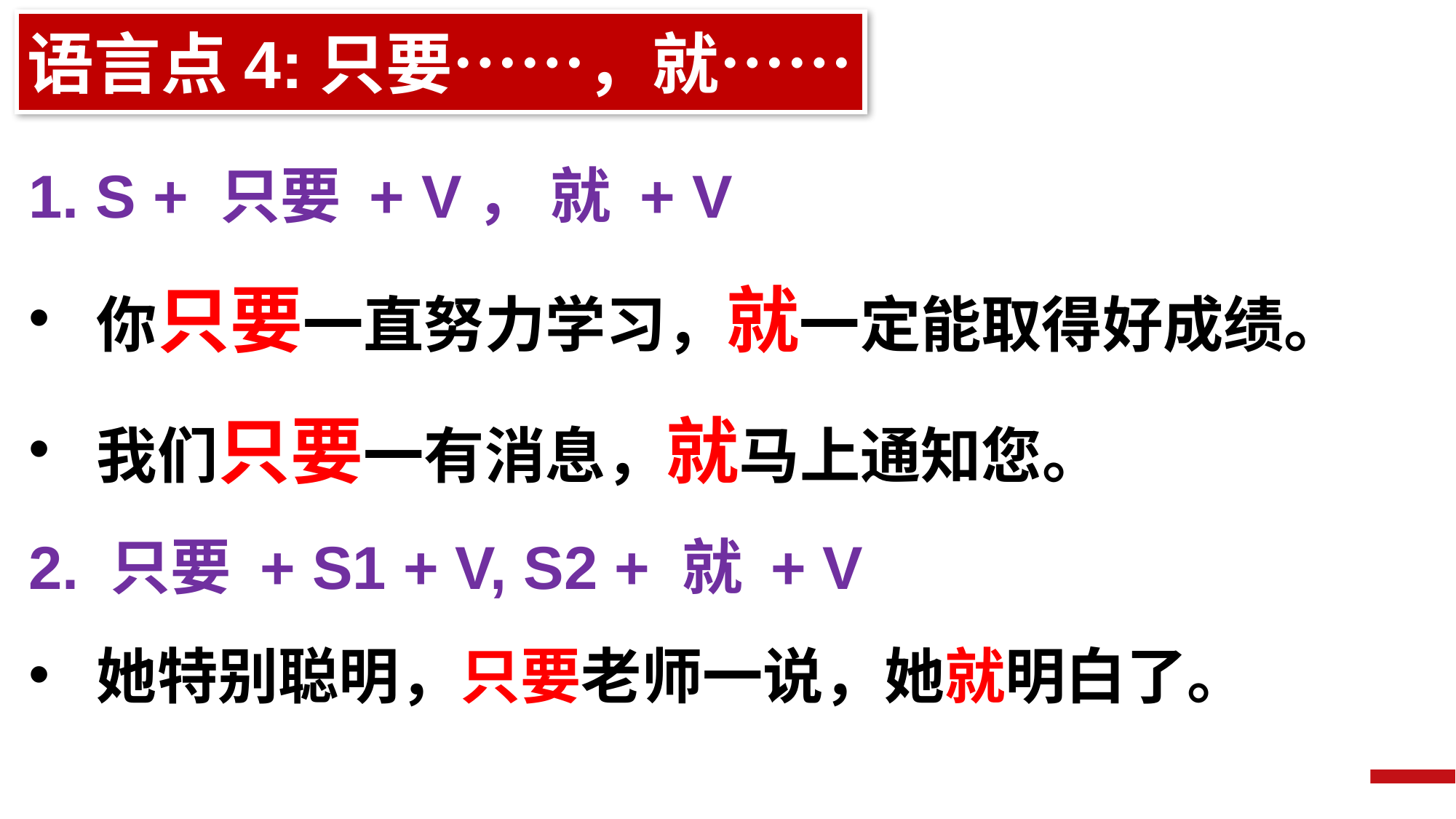

语言点4:只要……，就……
1. S + 只要 + V， 就 + V
你只要一直努力学习，就一定能取得好成绩。
我们只要一有消息，就马上通知您。
2. 只要 + S1 + V, S2 + 就 + V
她特别聪明，只要老师一说，她就明白了。